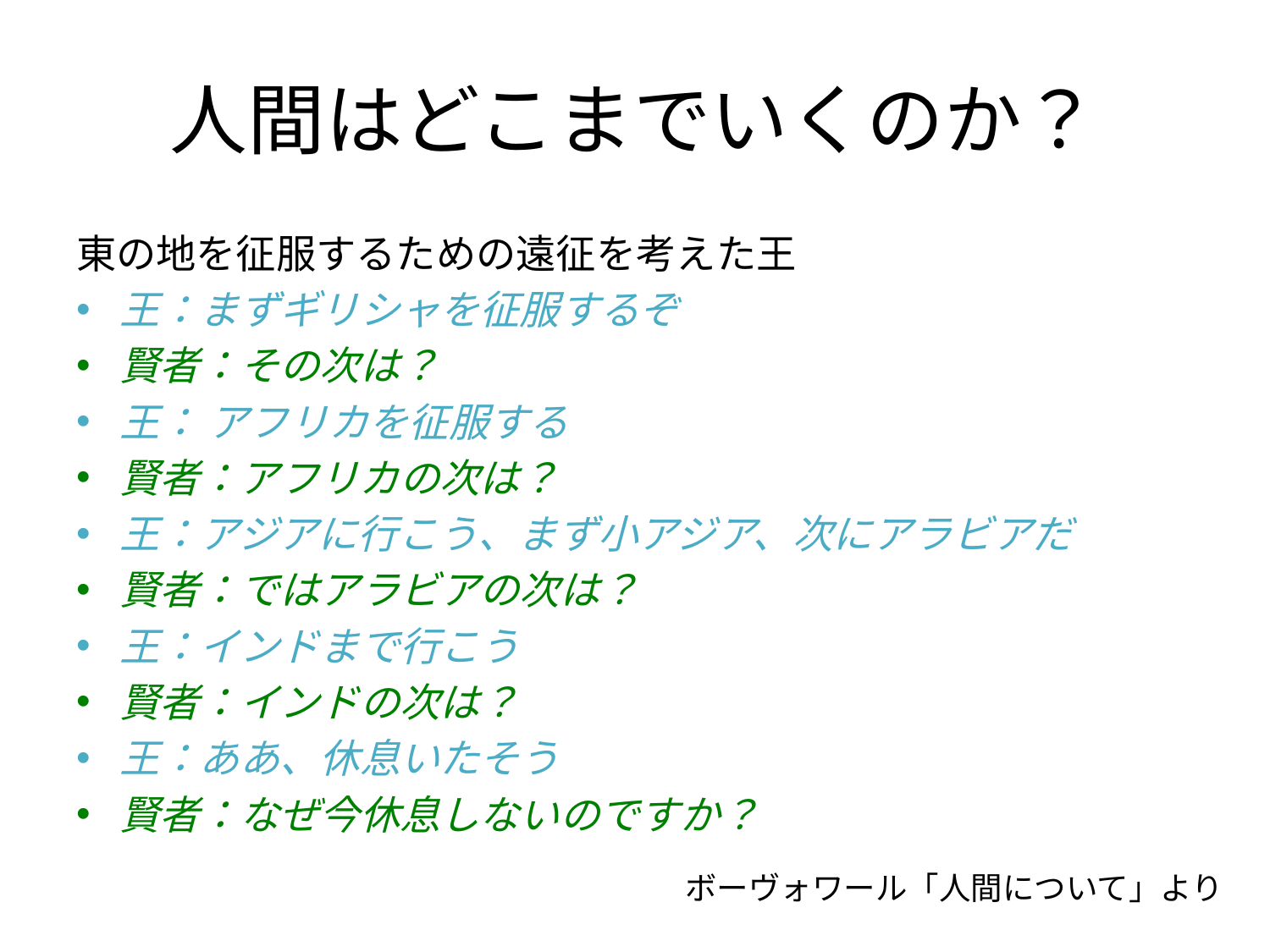

# 人間はどこまでいくのか？
東の地を征服するための遠征を考えた王
王：まずギリシャを征服するぞ
賢者：その次は？
王： アフリカを征服する
賢者：アフリカの次は？
王：アジアに行こう、まず小アジア、次にアラビアだ
賢者：ではアラビアの次は？
王：インドまで行こう
賢者：インドの次は？
王：ああ、休息いたそう
賢者：なぜ今休息しないのですか？

ボーヴォワール「人間について」より